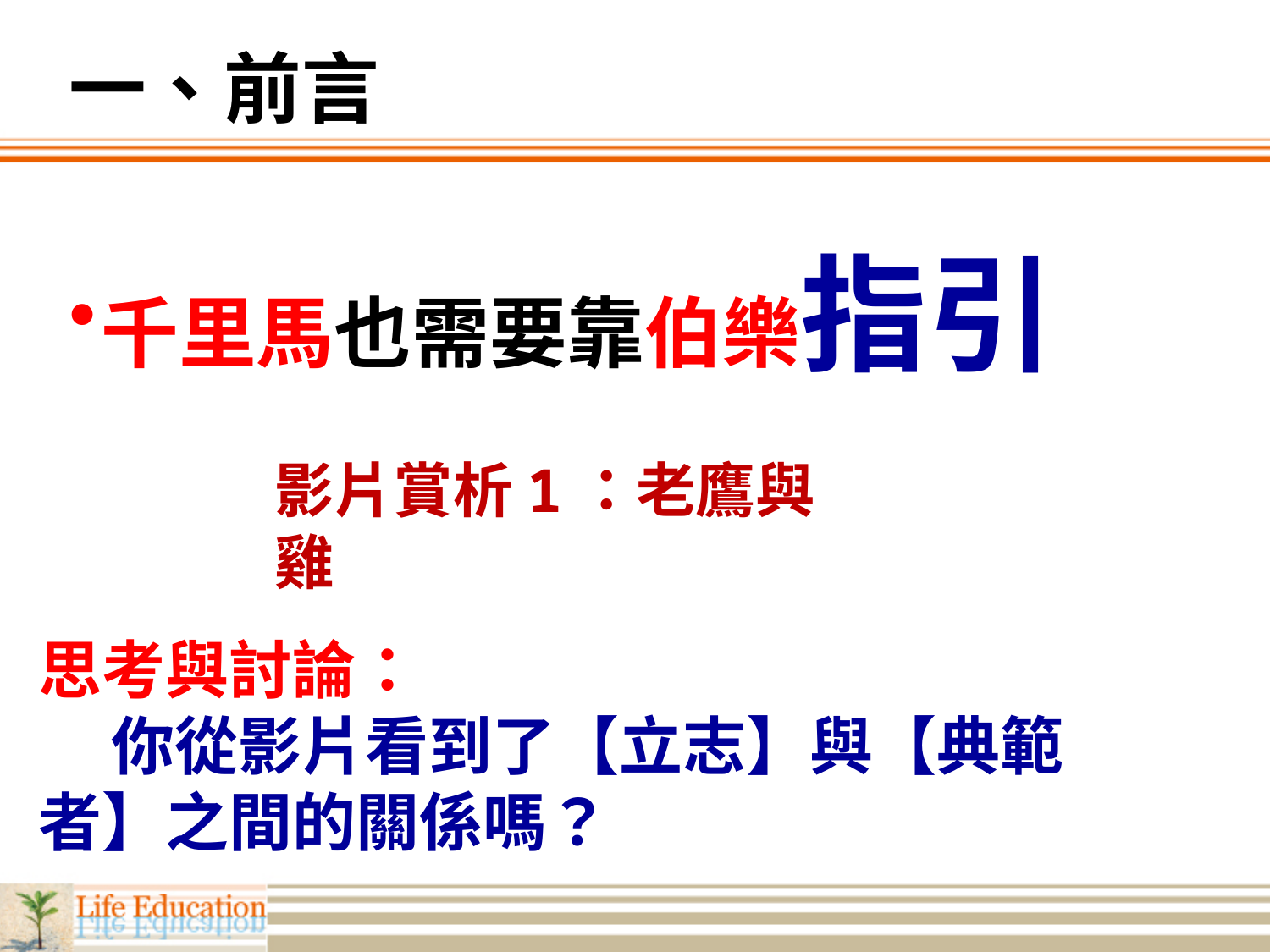

# 一、前言
千里馬也需要靠伯樂指引

影片賞析1：老鷹與雞
思考與討論：
    你從影片看到了【立志】與【典範者】之間的關係嗎？